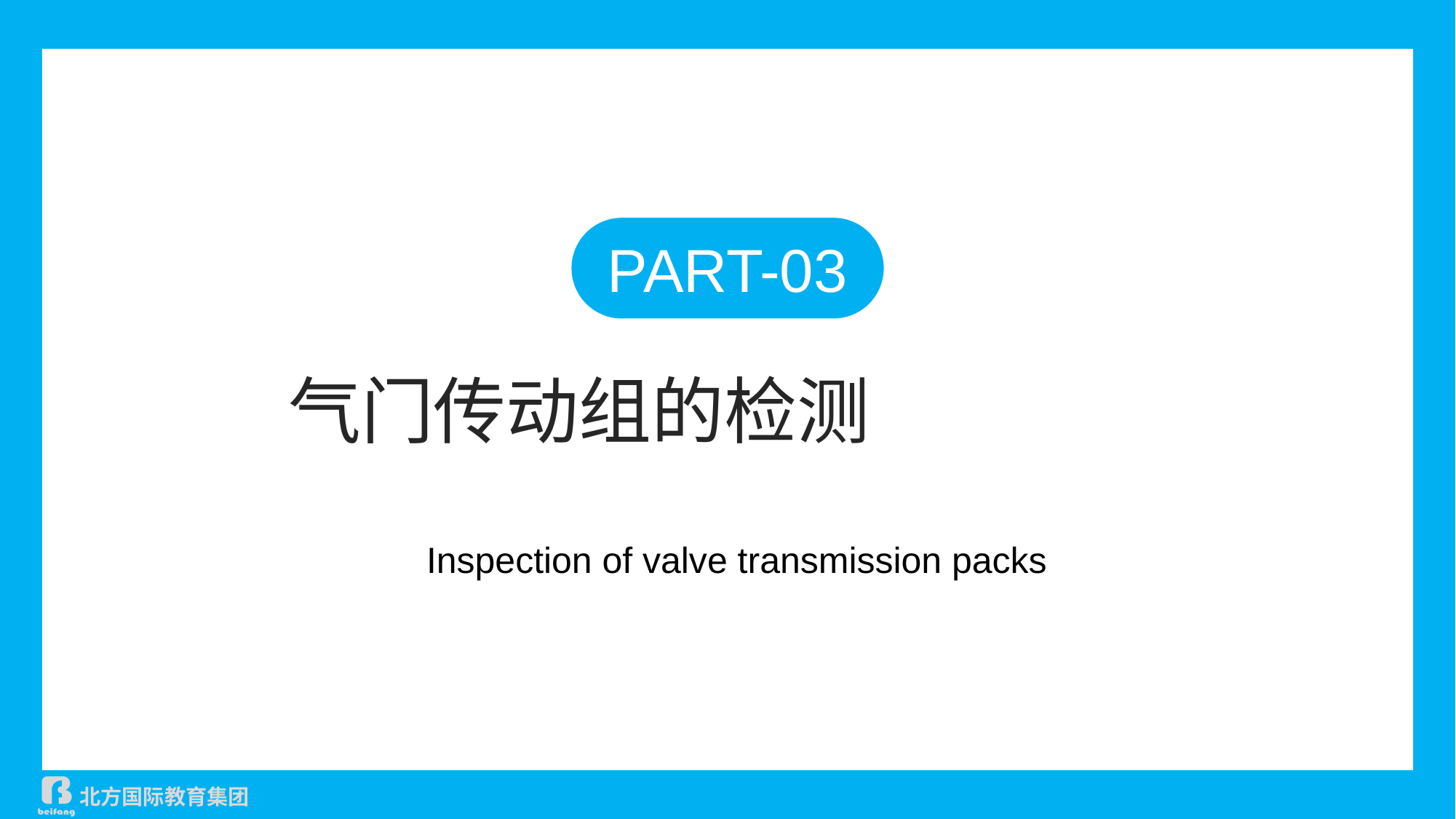

PART-03
气门传动组的检测
Inspection of valve transmission packs